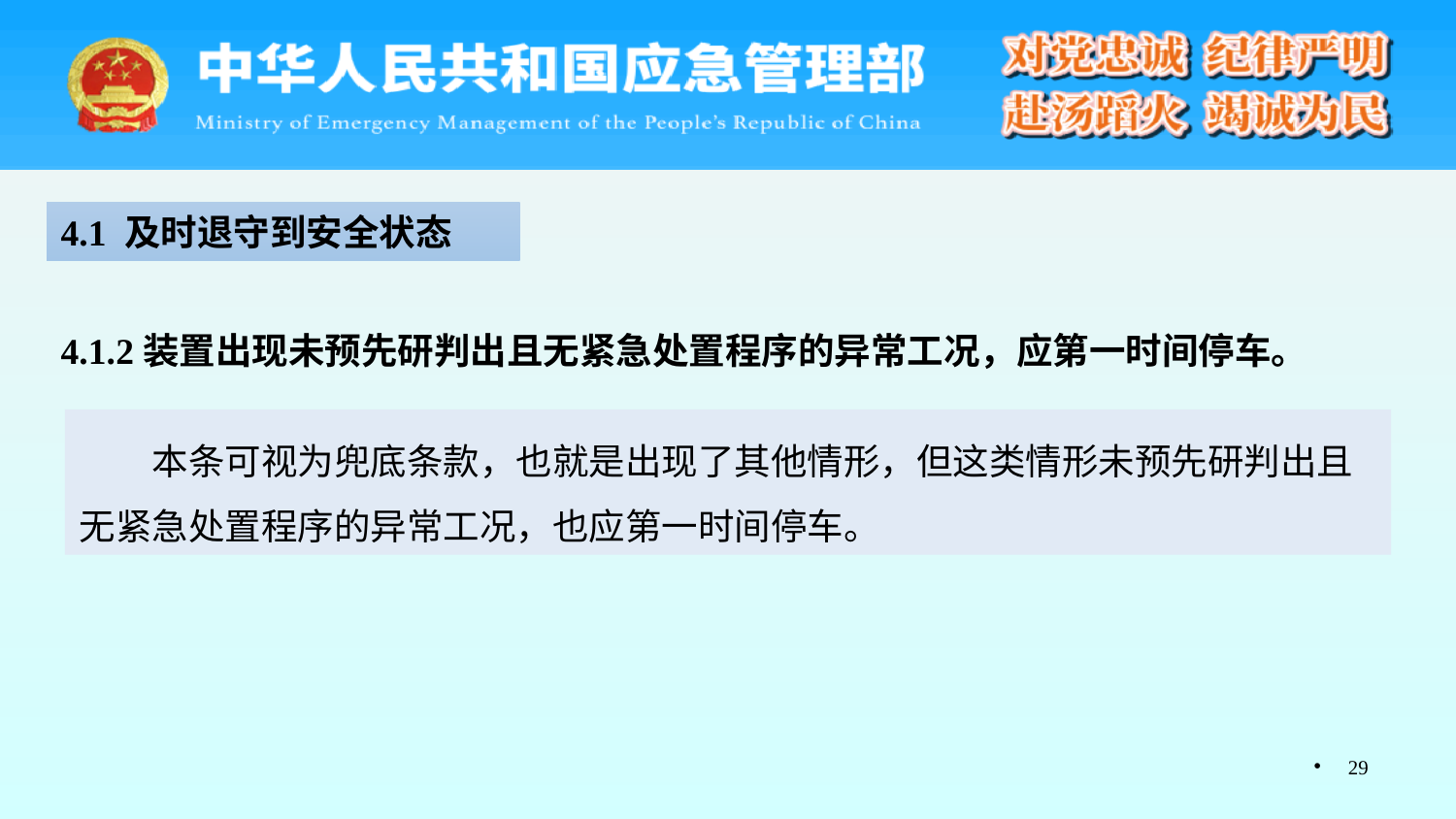

4.1 及时退守到安全状态
4.1.2装置出现未预先研判出且无紧急处置程序的异常工况，应第一时间停车。
本条可视为兜底条款，也就是出现了其他情形，但这类情形未预先研判出且无紧急处置程序的异常工况，也应第一时间停车。
29